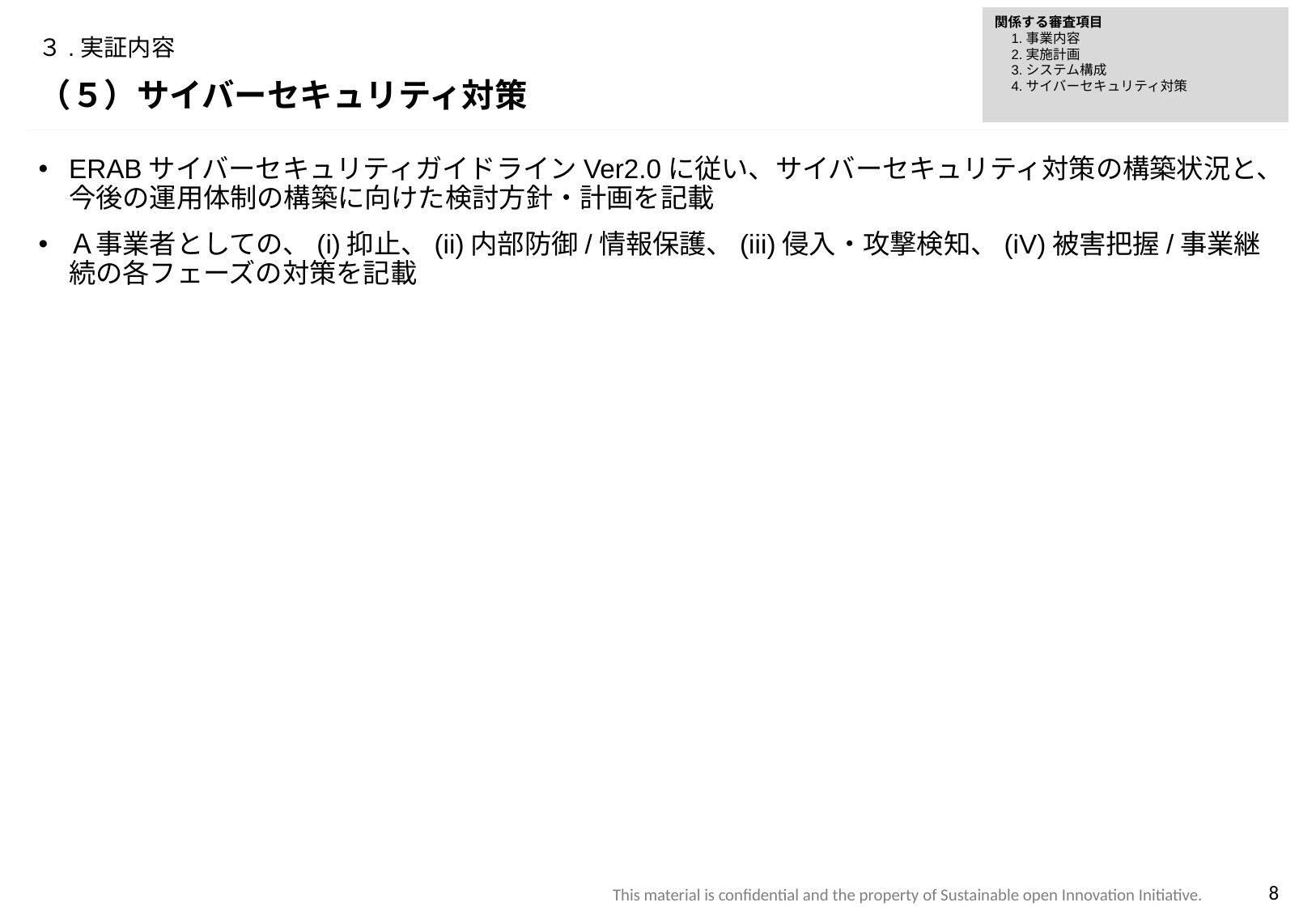

関係する審査項目
　1.事業内容
　2.実施計画
　3.システム構成
　4.サイバーセキュリティ対策
# ３.実証内容
（５）サイバーセキュリティ対策
ERABサイバーセキュリティガイドラインVer2.0に従い、サイバーセキュリティ対策の構築状況と、今後の運用体制の構築に向けた検討方針・計画を記載
Ａ事業者としての、(i)抑止、(ii)内部防御/情報保護、(iii)侵入・攻撃検知、(iV)被害把握/事業継続の各フェーズの対策を記載